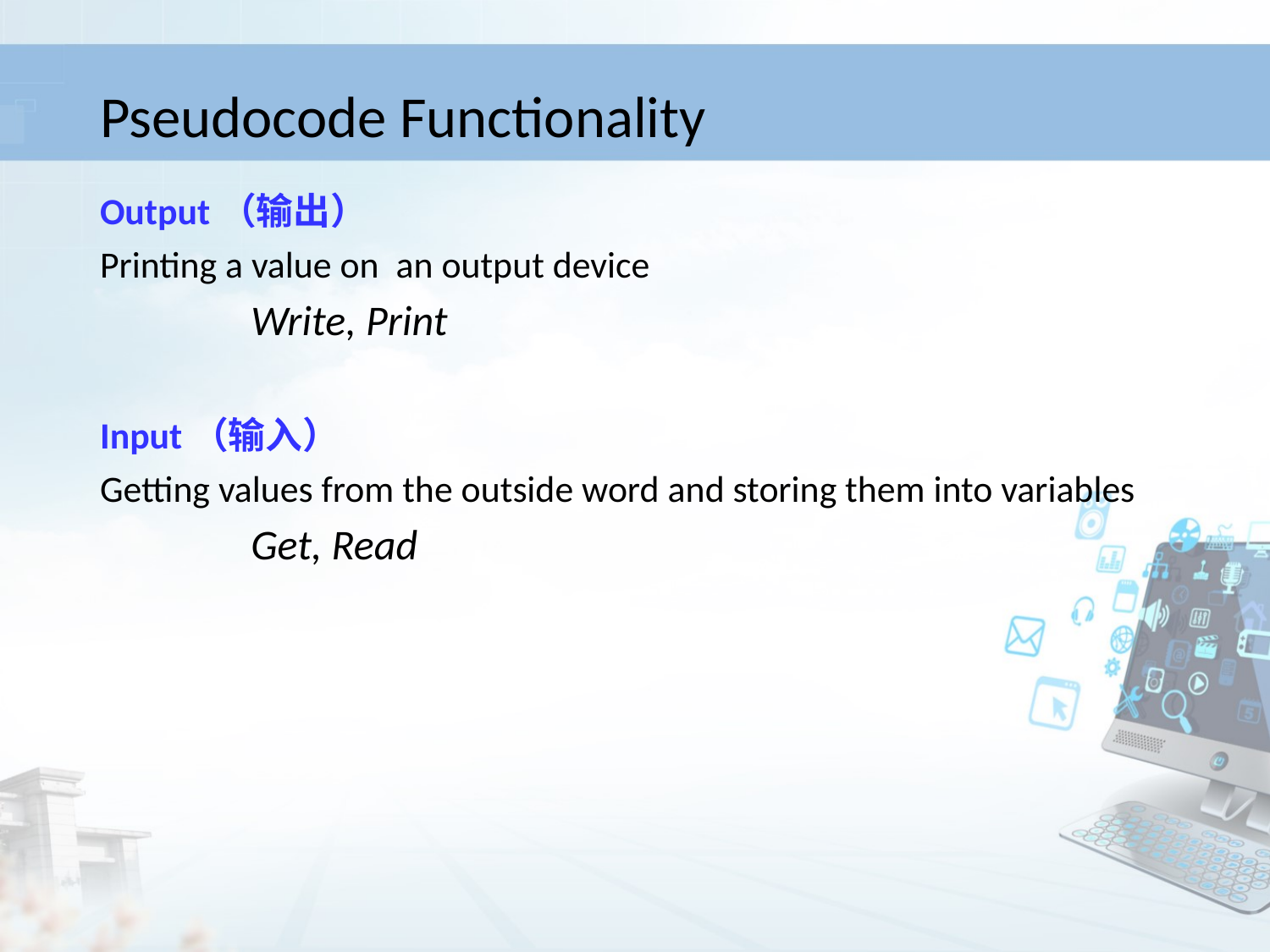

# Pseudocode Functionality
Output（输出）
Printing a value on  an output device
		Write, Print

Input（输入）
Getting values from the outside word and storing them into variables
		Get, Read